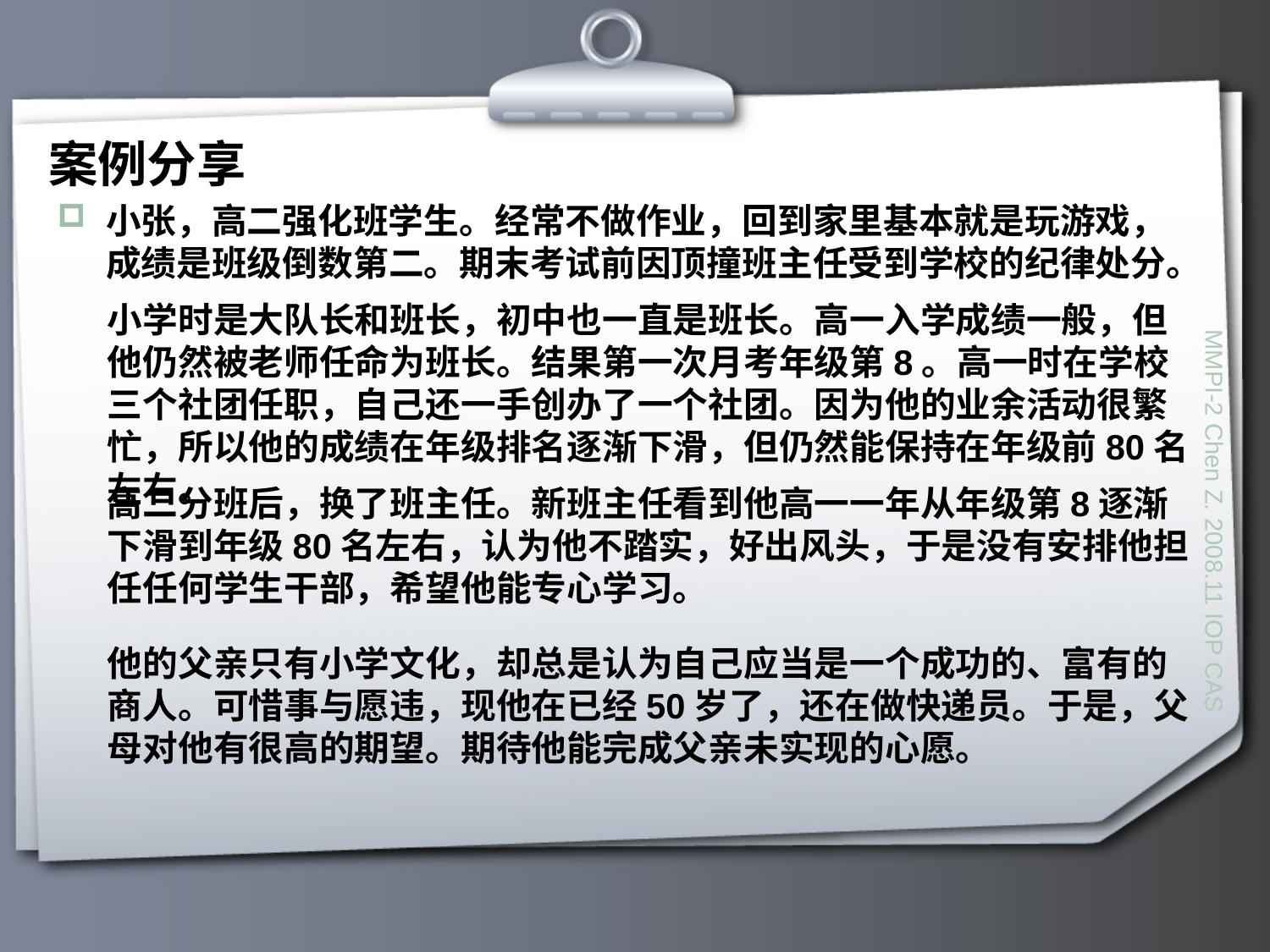

# 案例分享
小张，高二强化班学生。经常不做作业，回到家里基本就是玩游戏，成绩是班级倒数第二。期末考试前因顶撞班主任受到学校的纪律处分。
小学时是大队长和班长，初中也一直是班长。高一入学成绩一般，但他仍然被老师任命为班长。结果第一次月考年级第8。高一时在学校三个社团任职，自己还一手创办了一个社团。因为他的业余活动很繁忙，所以他的成绩在年级排名逐渐下滑，但仍然能保持在年级前80名左右。
高二分班后，换了班主任。新班主任看到他高一一年从年级第8逐渐下滑到年级80名左右，认为他不踏实，好出风头，于是没有安排他担任任何学生干部，希望他能专心学习。
他的父亲只有小学文化，却总是认为自己应当是一个成功的、富有的商人。可惜事与愿违，现他在已经50岁了，还在做快递员。于是，父母对他有很高的期望。期待他能完成父亲未实现的心愿。